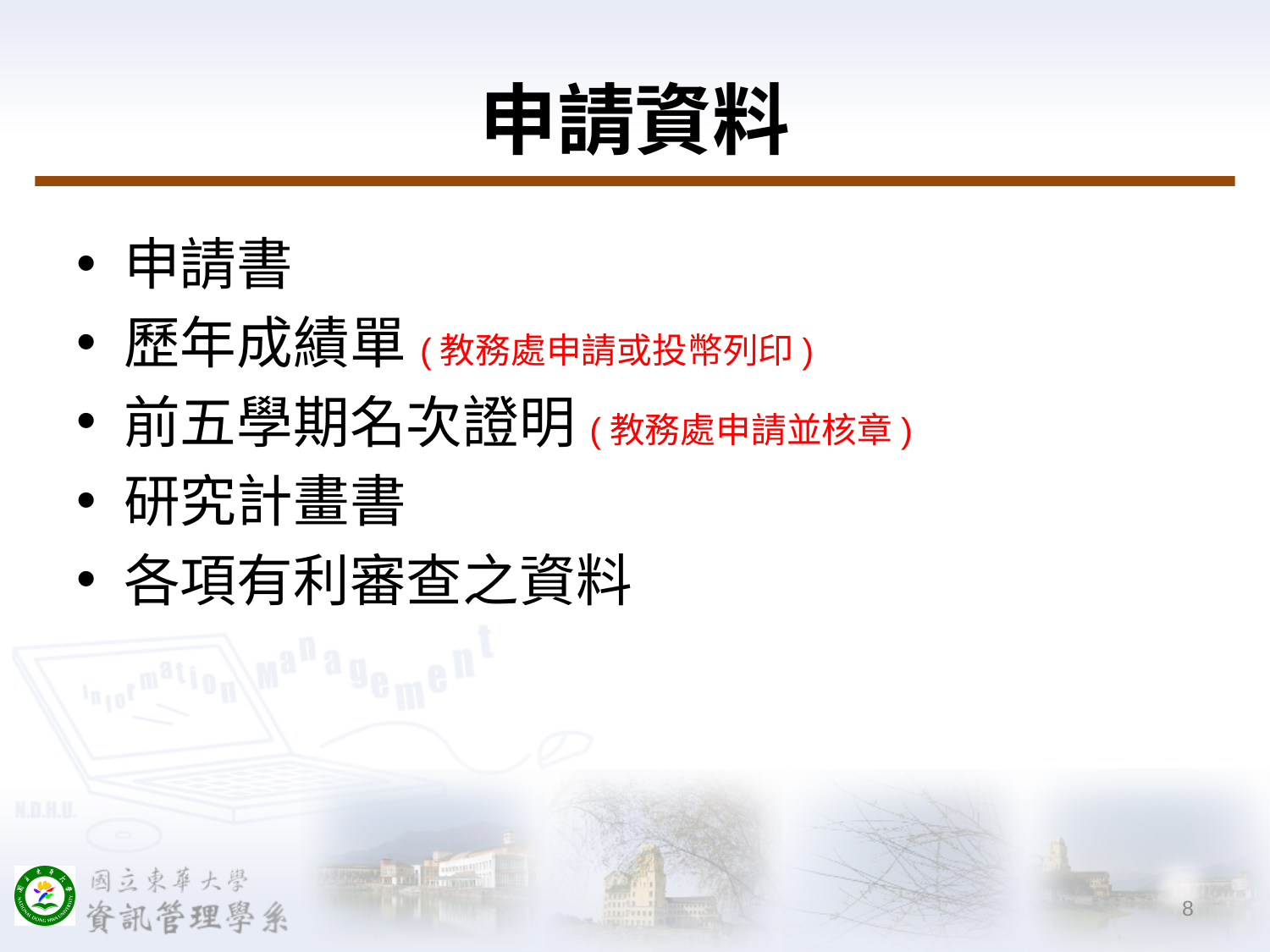

# 申請資料
申請書
歷年成績單(教務處申請或投幣列印)
前五學期名次證明(教務處申請並核章)
研究計畫書
各項有利審查之資料

8